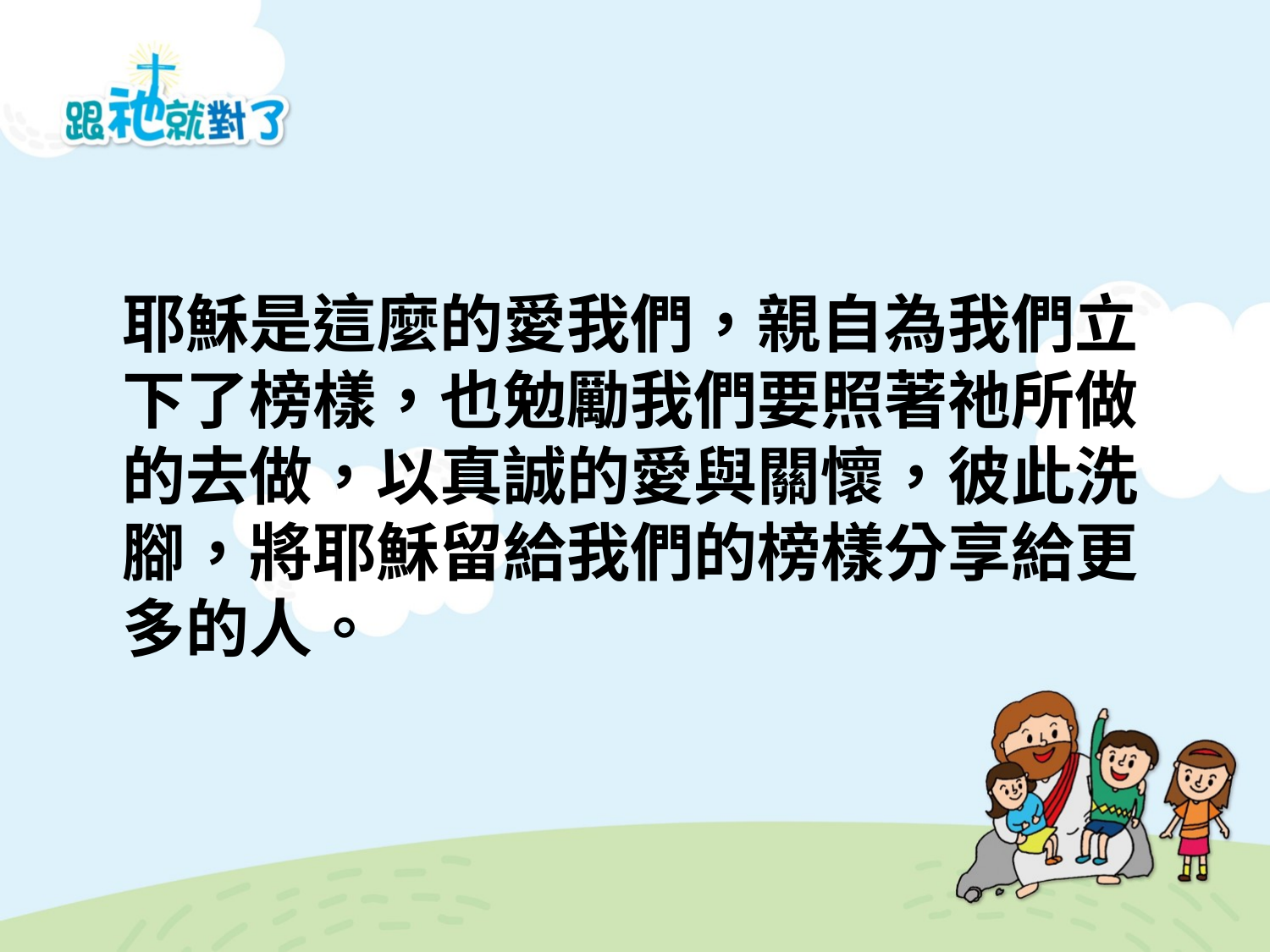

耶穌是這麼的愛我們，親自為我們立下了榜樣，也勉勵我們要照著祂所做的去做，以真誠的愛與關懷，彼此洗腳，將耶穌留給我們的榜樣分享給更多的人。